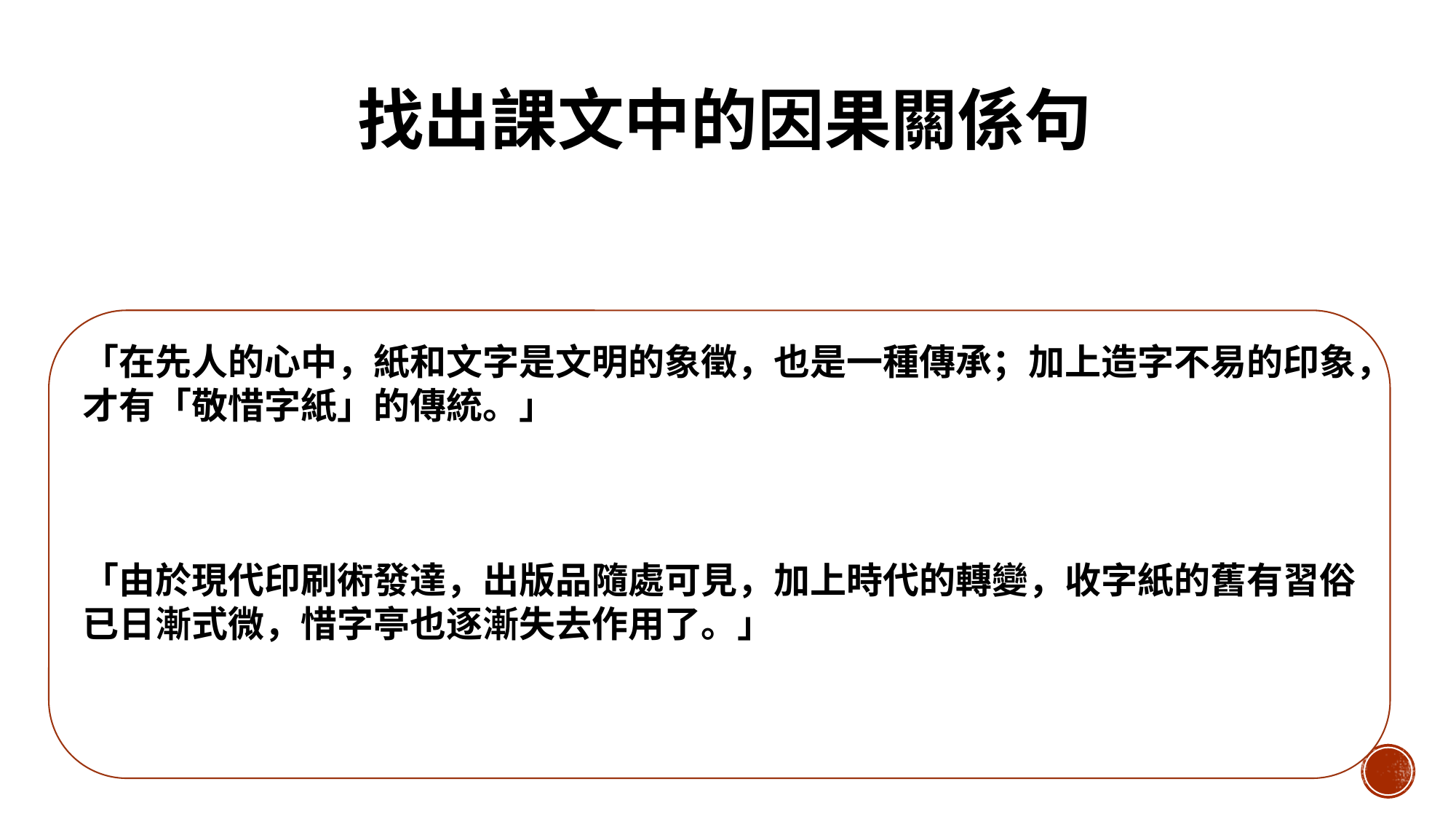

找出課文中的因果關係句

「在先人的心中，紙和文字是文明的象徵，也是一種傳承；加上造字不易的印象，才有「敬惜字紙」的傳統。」

「由於現代印刷術發達，出版品隨處可見，加上時代的轉變，收字紙的舊有習俗已日漸式微，惜字亭也逐漸失去作用了。」